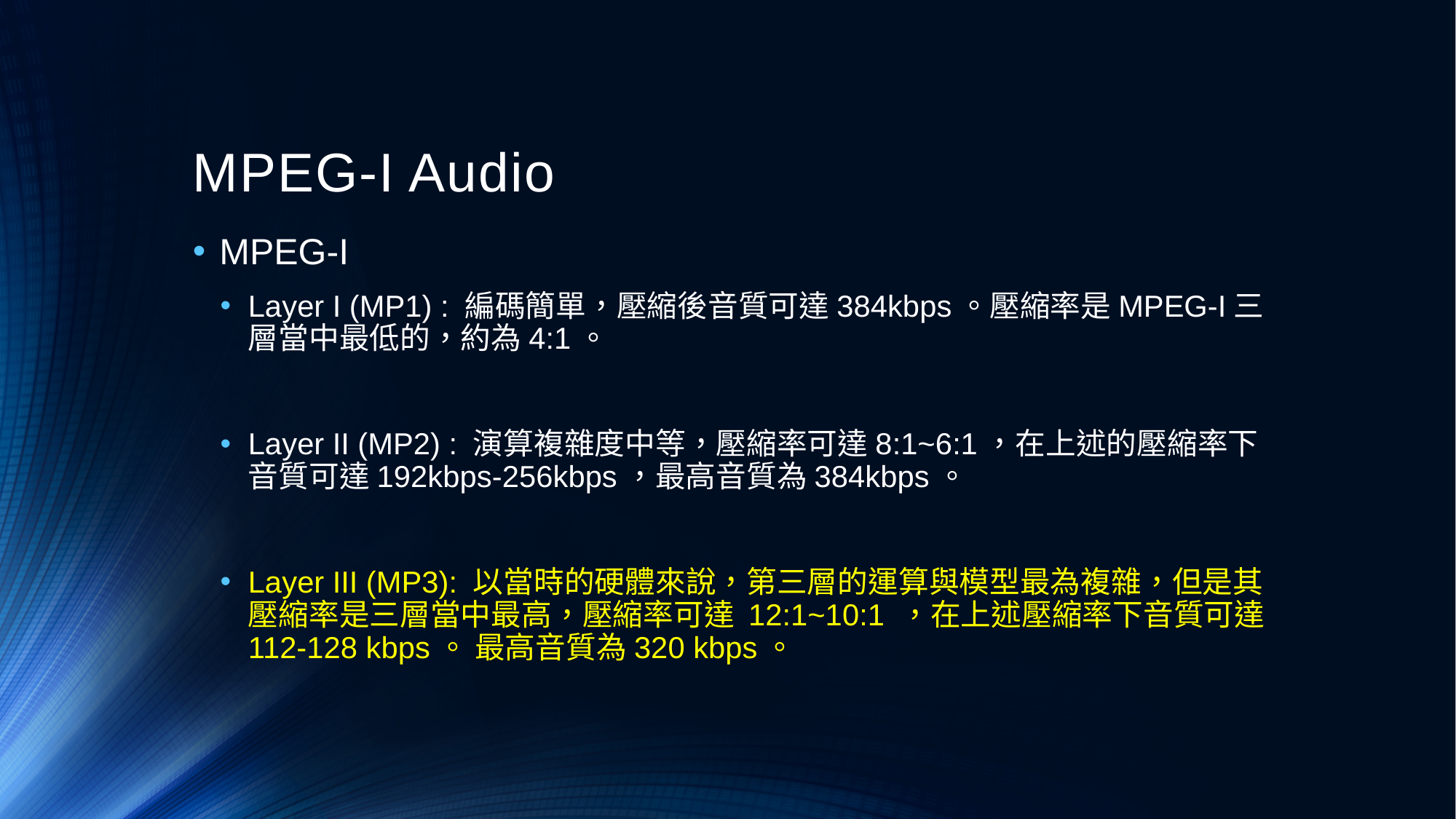

# MPEG-I Audio
MPEG-I
Layer I (MP1) : 編碼簡單，壓縮後音質可達384kbps。壓縮率是MPEG-I三層當中最低的，約為4:1。

Layer II (MP2) : 演算複雜度中等，壓縮率可達8:1~6:1，在上述的壓縮率下音質可達192kbps-256kbps，最高音質為384kbps。

Layer III (MP3): 以當時的硬體來說，第三層的運算與模型最為複雜，但是其壓縮率是三層當中最高，壓縮率可達 12:1~10:1 ，在上述壓縮率下音質可達112-128 kbps。 最高音質為320 kbps。